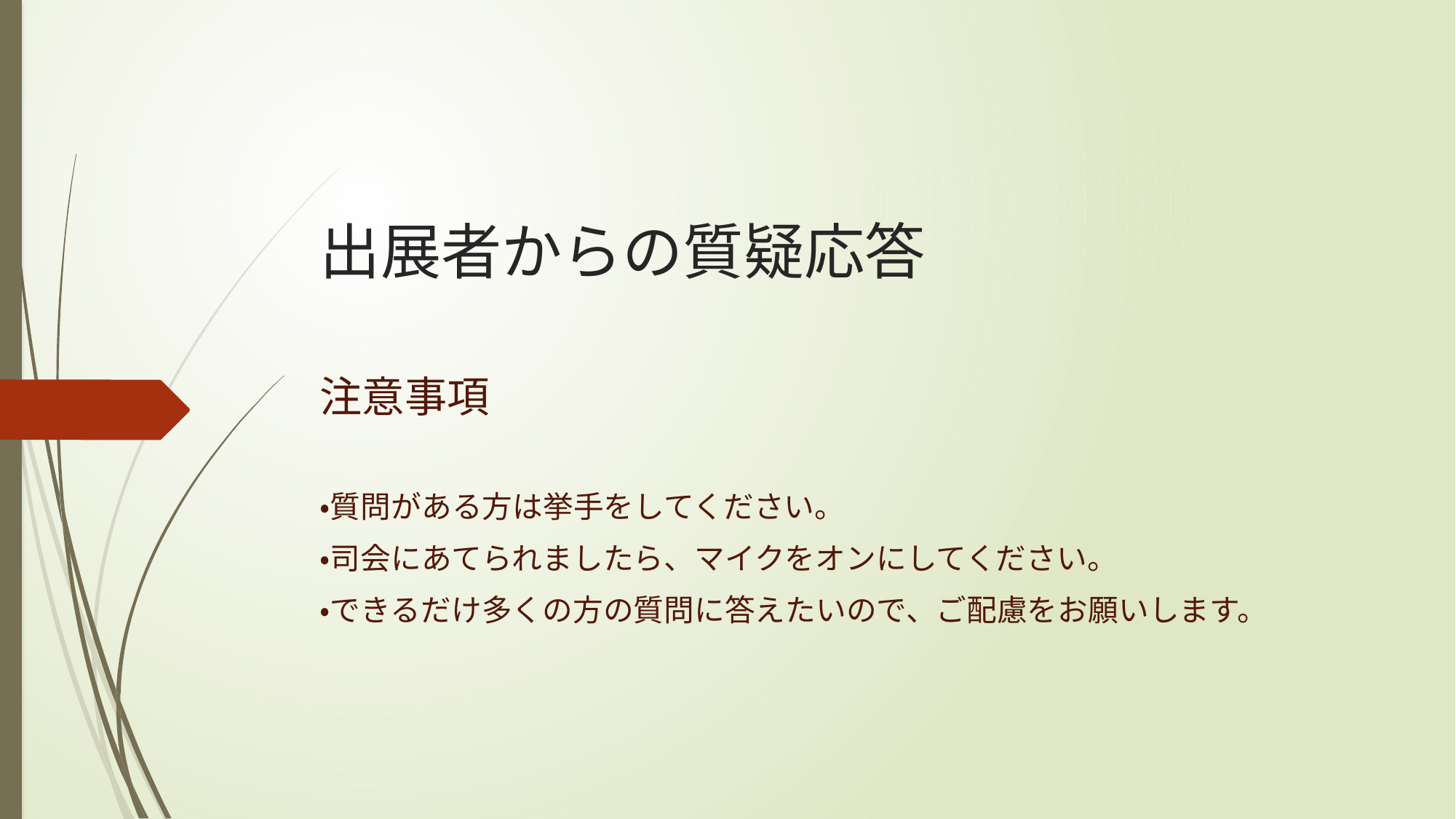

# 出展者からの質疑応答
注意事項

・質問がある方は挙手をしてください。
・司会にあてられましたら、マイクをオンにしてください。
・できるだけ多くの方の質問に答えたいので、ご配慮をお願いします。